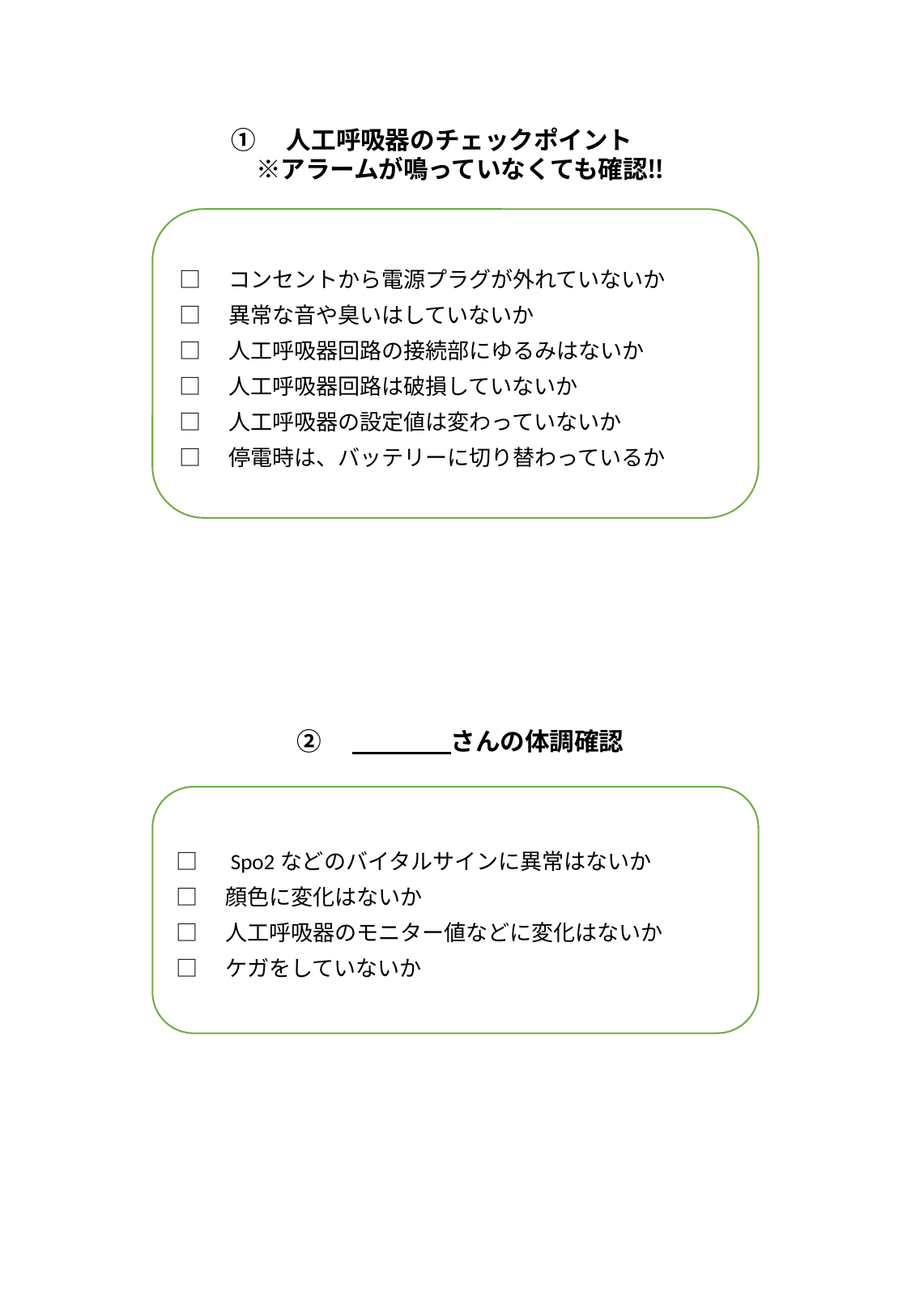

①　人工呼吸器のチェックポイント
　※アラームが鳴っていなくても確認‼
□　コンセントから電源プラグが外れていないか
□　異常な音や臭いはしていないか
□　人工呼吸器回路の接続部にゆるみはないか
□　人工呼吸器回路は破損していないか
□　人工呼吸器の設定値は変わっていないか
□　停電時は、バッテリーに切り替わっているか
②　　　　　さんの体調確認
□　Spo2などのバイタルサインに異常はないか
□　顔色に変化はないか
□　人工呼吸器のモニター値などに変化はないか
□　ケガをしていないか